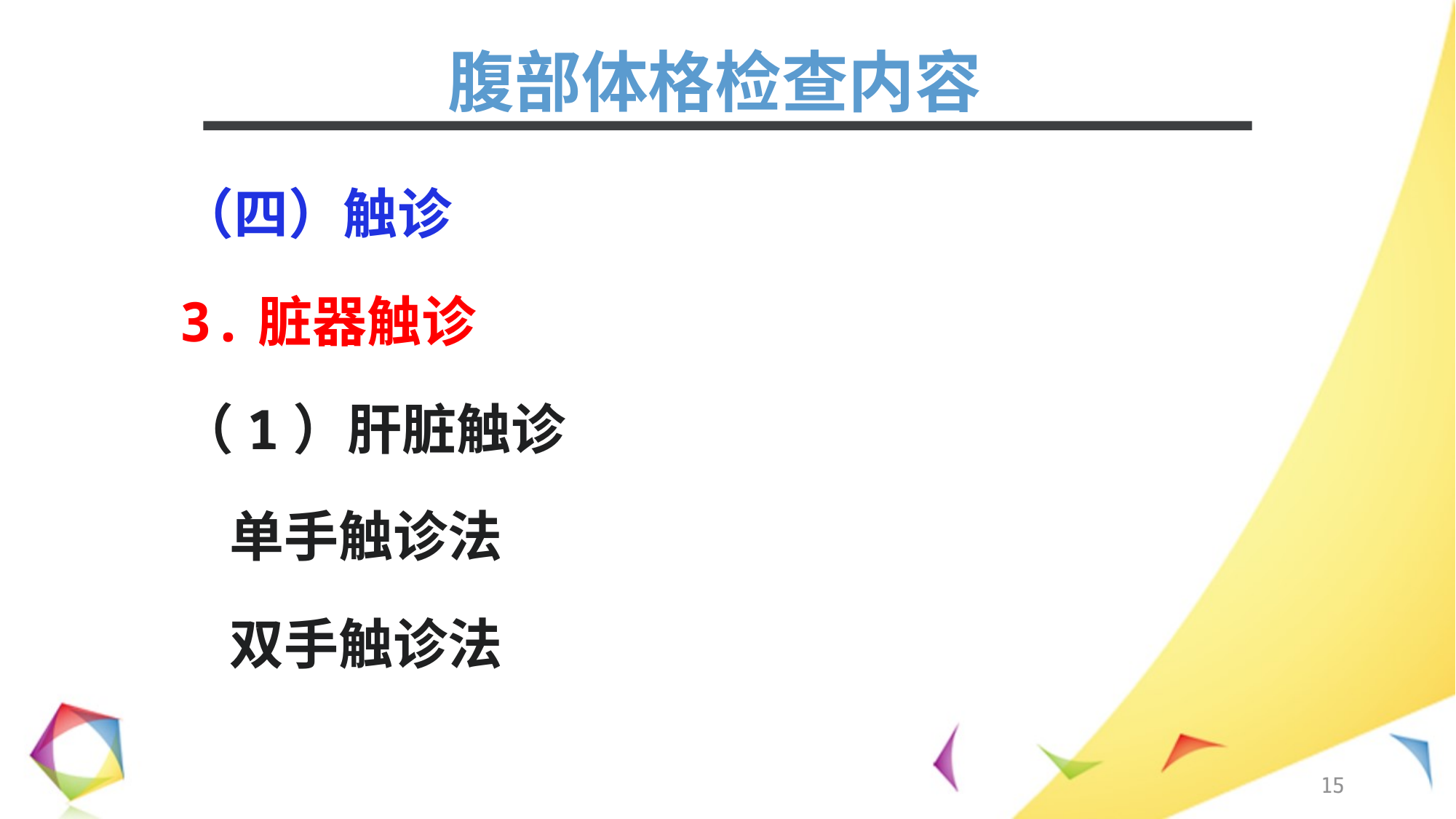

腹部体格检查内容

# （四）触诊
3.脏器触诊
（1）肝脏触诊
   单手触诊法
   双手触诊法

15